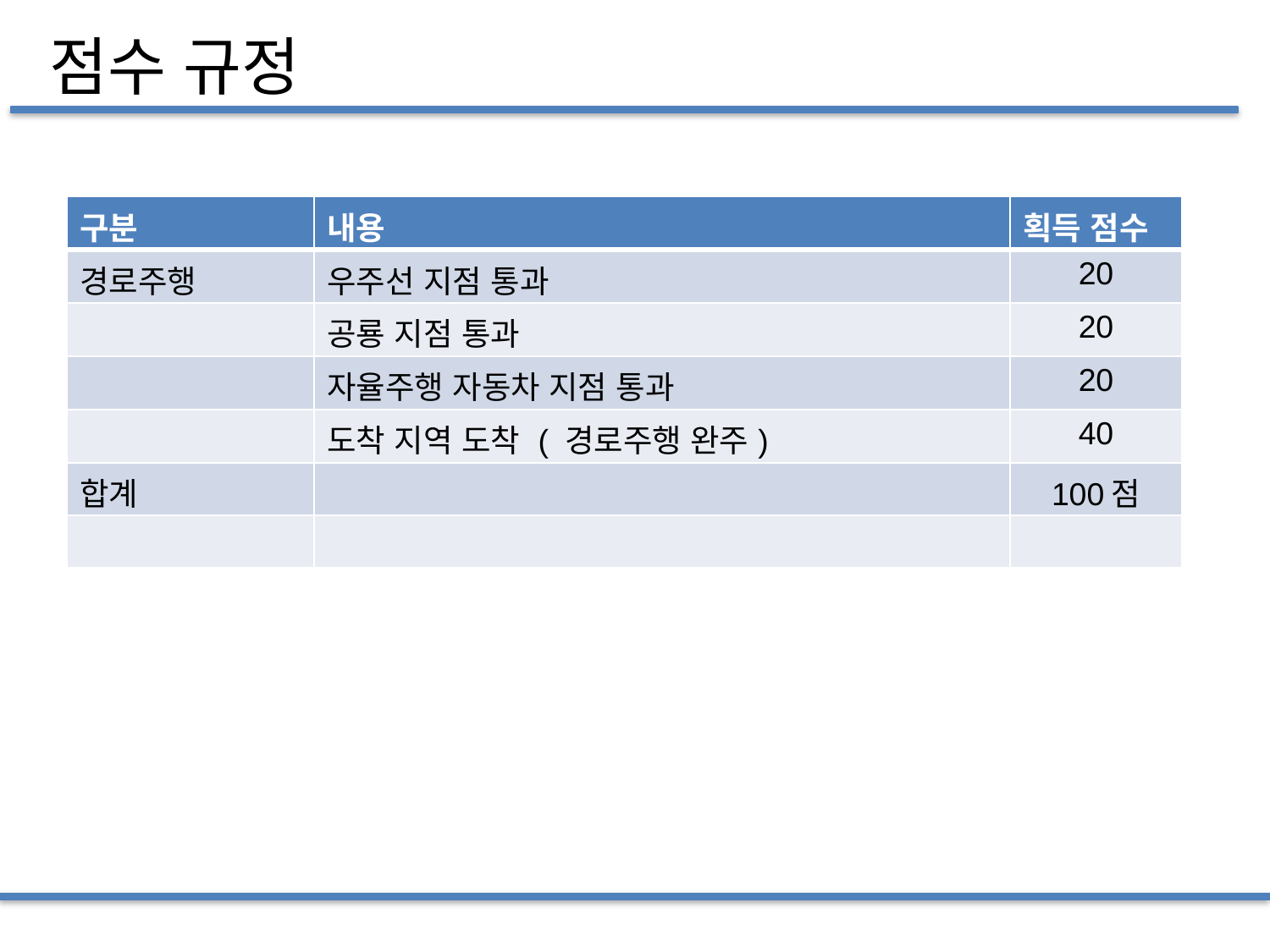

점수 규정

| 구분 | 내용 | 획득 점수 |
| --- | --- | --- |
| 경로주행 | 우주선 지점 통과 | 20 |
|  | 공룡 지점 통과 | 20 |
|  | 자율주행 자동차 지점 통과 | 20 |
|  | 도착 지역 도착 ( 경로주행 완주) | 40 |
| 합계 |  | 100점 |
|  |  |  |